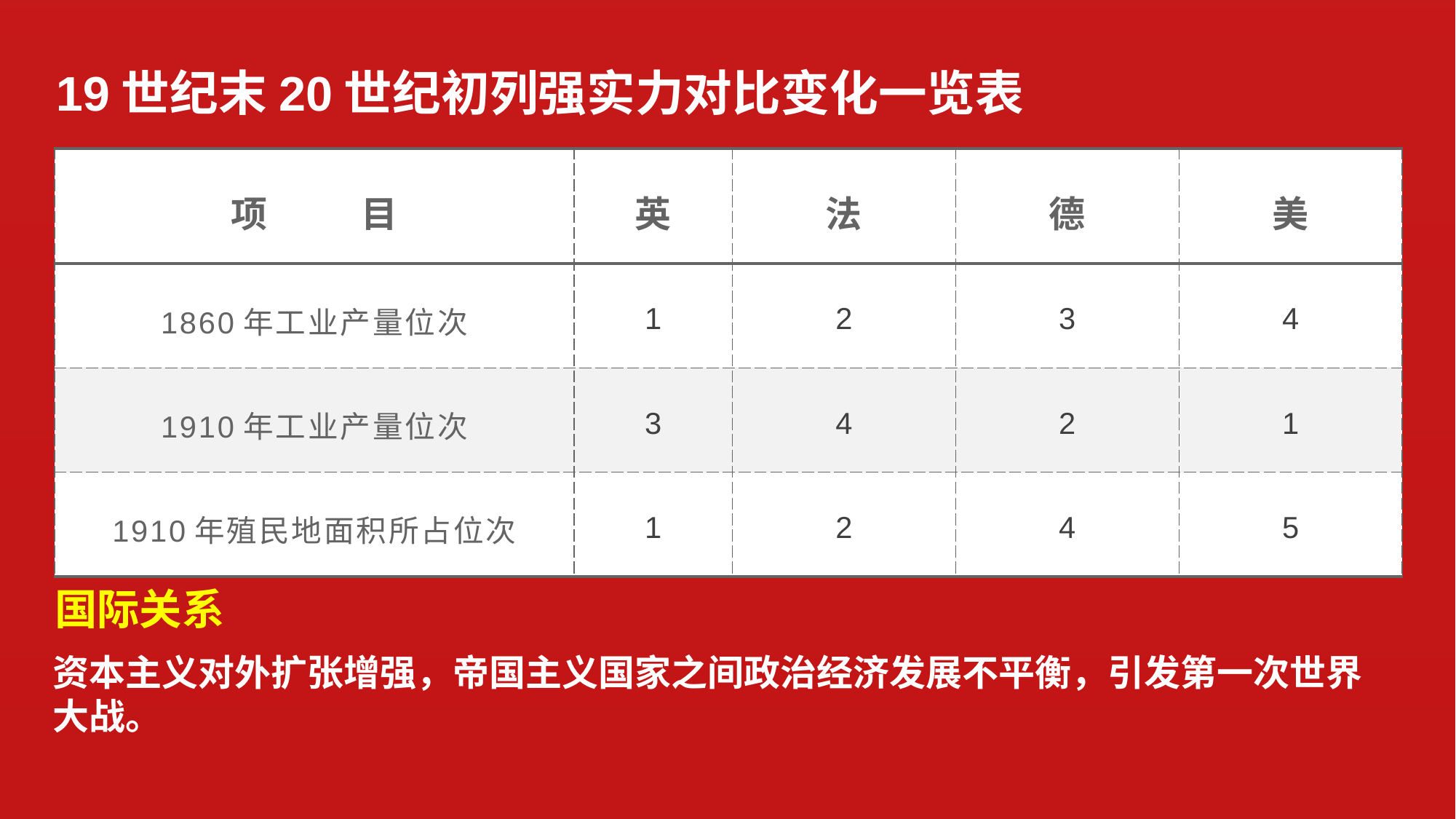

19世纪末20世纪初列强实力对比变化一览表
| 项         目 | 英 | 法 | 德 | 美 |
| --- | --- | --- | --- | --- |
| 1860年工业产量位次 | 1 | 2 | 3 | 4 |
| 1910年工业产量位次 | 3 | 4 | 2 | 1 |
| 1910年殖民地面积所占位次 | 1 | 2 | 4 | 5 |

国际关系
资本主义对外扩张增强，帝国主义国家之间政治经济发展不平衡，引发第一次世界大战。